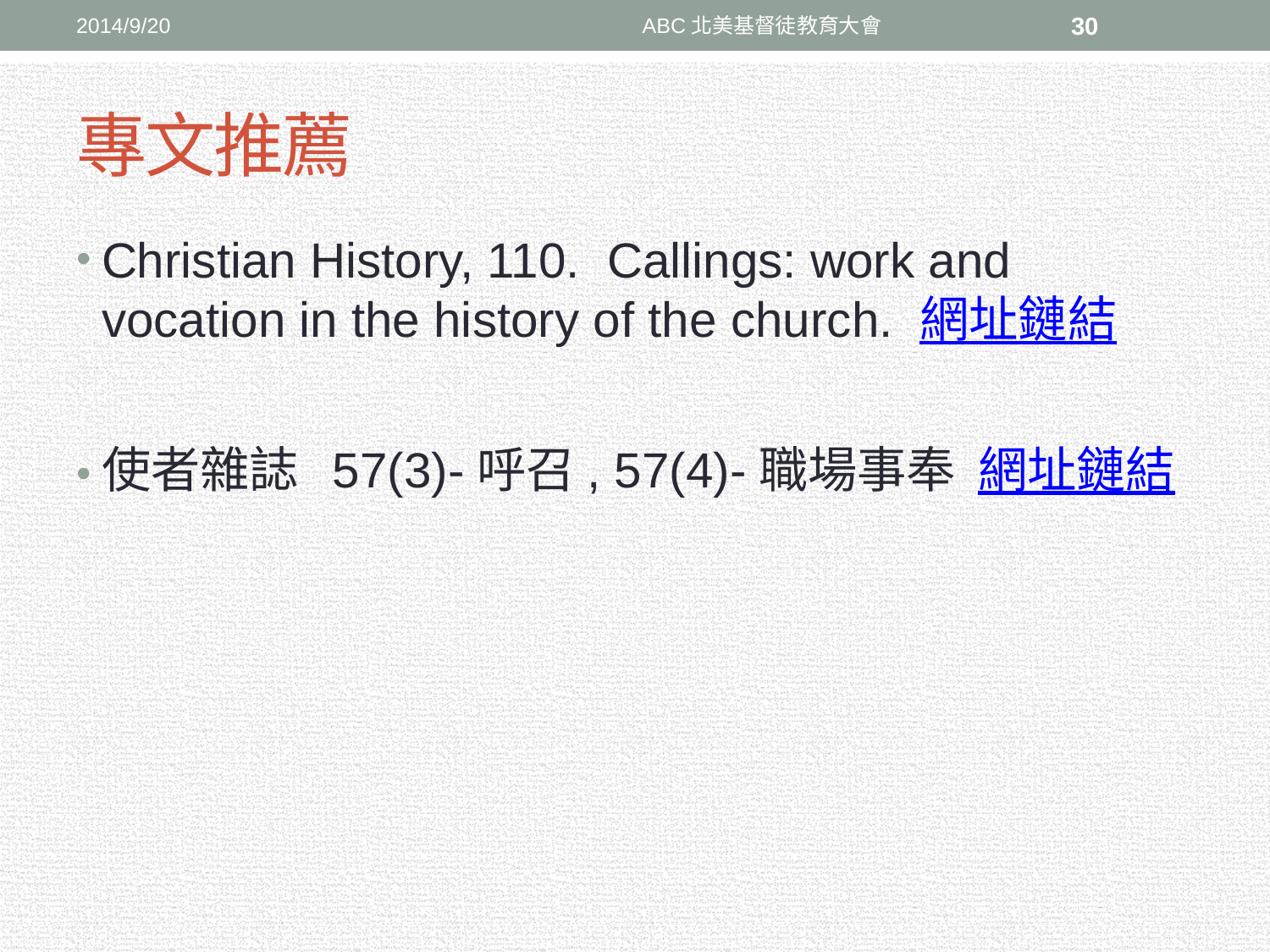

2014/9/20
ABC北美基督徒教育大會
30
# 專文推薦
Christian History, 110.  Callings: work and vocation in the history of the church. 網址鏈結

使者雜誌  57(3)-呼召, 57(4)-職場事奉  網址鏈結